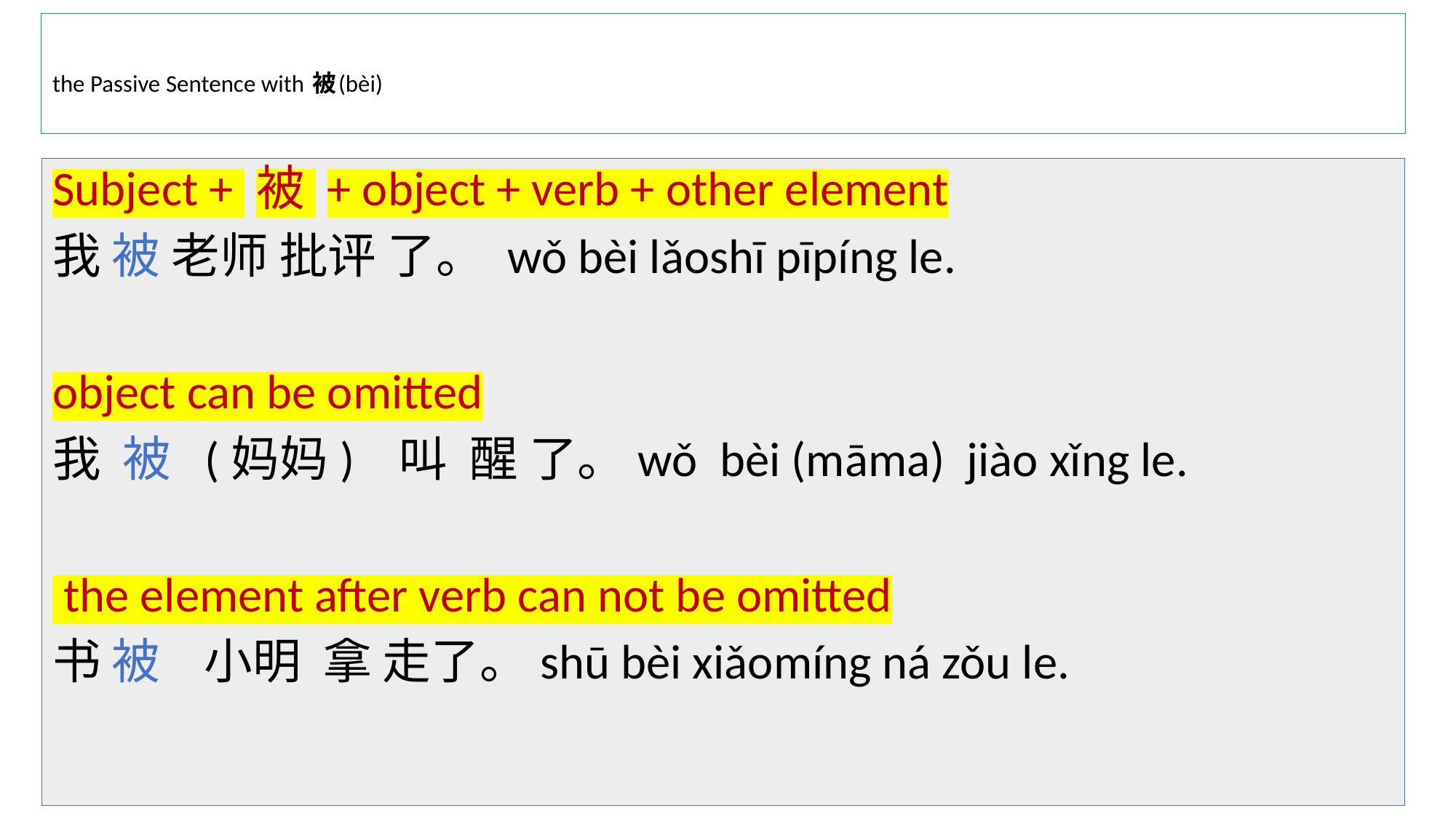

# the Passive Sentence with 被(bèi)

Subject + 被 + object + verb + other element
我 被 老师 批评 了。 wǒ bèi lǎoshī pīpíng le.

object can be omitted
我  被  (妈妈)   叫  醒 了。wǒ  bèi (māma)  jiào xǐng le.

 the element after verb can not be omitted
书 被    小明  拿 走了。shū bèi xiǎomíng ná zǒu le.